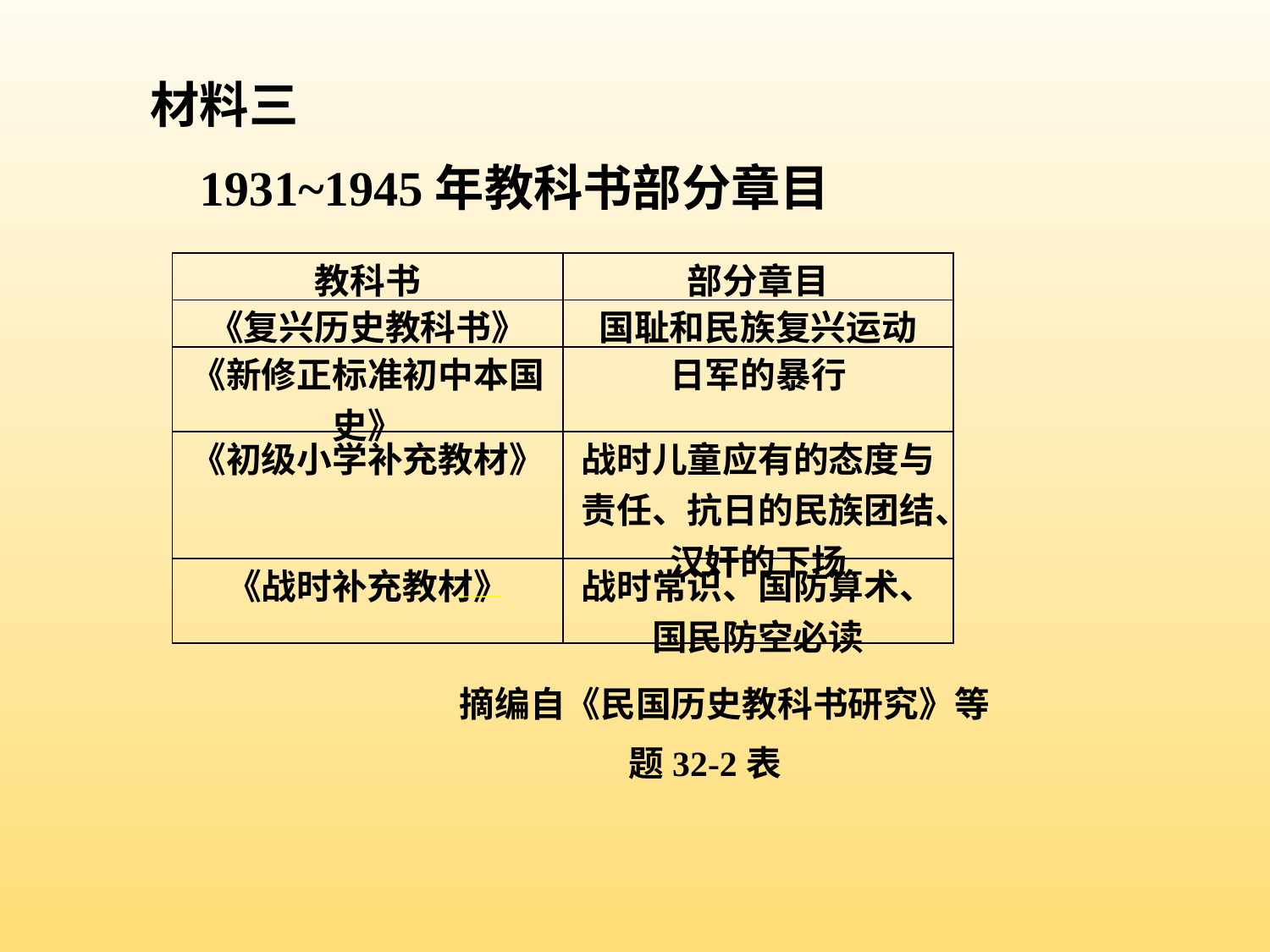

#
材料三    1931~1945年教科书部分章目
| 教科书 | 部分章目 |
| --- | --- |
| 《复兴历史教科书》 | 国耻和民族复兴运动 |
| 《新修正标准初中本国史》 | 日军的暴行 |
| 《初级小学补充教材》 | 战时儿童应有的态度与责任、抗日的民族团结、汉奸的下场 |
| 《战时补充教材》 | 战时常识、国防算术、国民防空必读 |
——

摘编自《民国历史教科书研究》等                    题32-2表